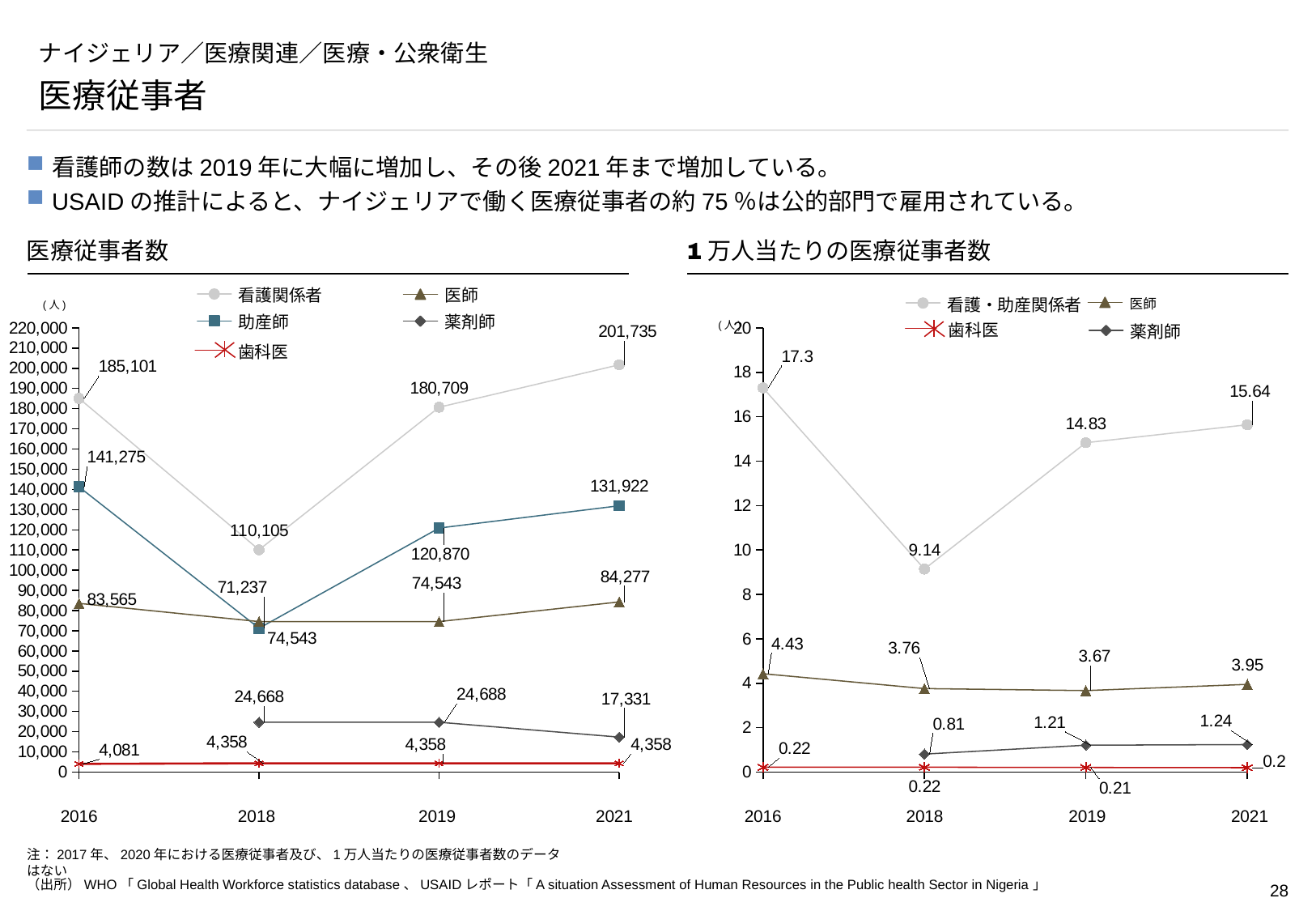

# ナイジェリア／医療関連／医療・公衆衛生
医療従事者
看護師の数は2019年に大幅に増加し、その後2021年まで増加している。
USAIDの推計によると、ナイジェリアで働く医療従事者の約75％は公的部門で雇用されている。
医療従事者数
1万人当たりの医療従事者数
看護関係者
医師

医師
看護・助産関係者
(人)

助産師
薬剤師
(人)

### Chart

| Category |  |  |  |  |  |
|---|---|---|---|---|---|

### Chart

| Category |  |  |  |  |
|---|---|---|---|---|

歯科医
薬剤師

歯科医
2016
2018
2019
2021
2016
2018
2019
2021
注：2017年、2020年における医療従事者及び、1万人当たりの医療従事者数のデータはない
（出所）WHO「Global Health Workforce statistics database、USAIDレポート「A situation Assessment of Human Resources in the Public health Sector in Nigeria」